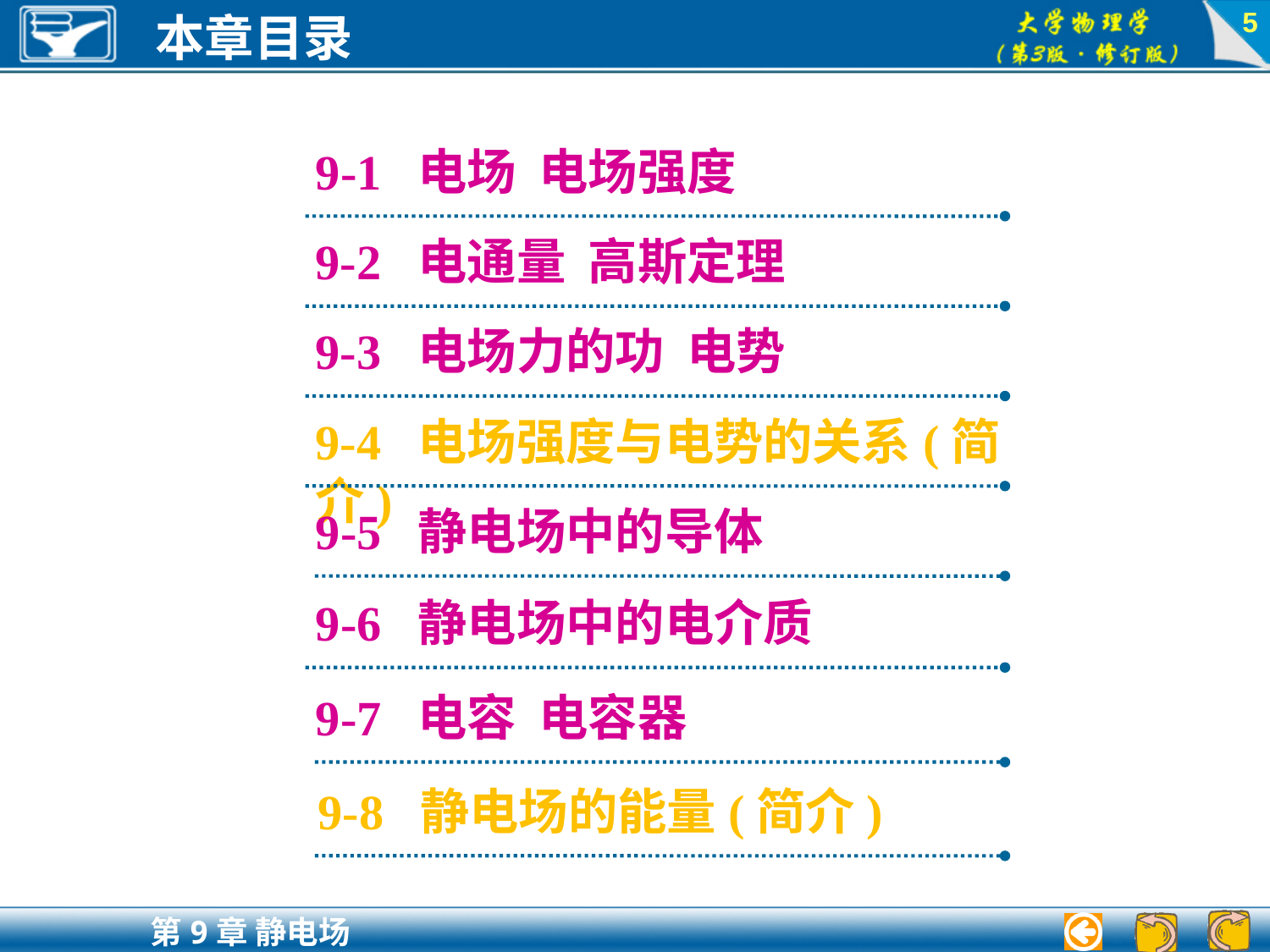

5
9-1  电场  电场强度

9-2  电通量  高斯定理

9-3  电场力的功  电势

9-4  电场强度与电势的关系(简介)

9-5  静电场中的导体

9-6  静电场中的电介质

9-7  电容  电容器

9-8  静电场的能量(简介)